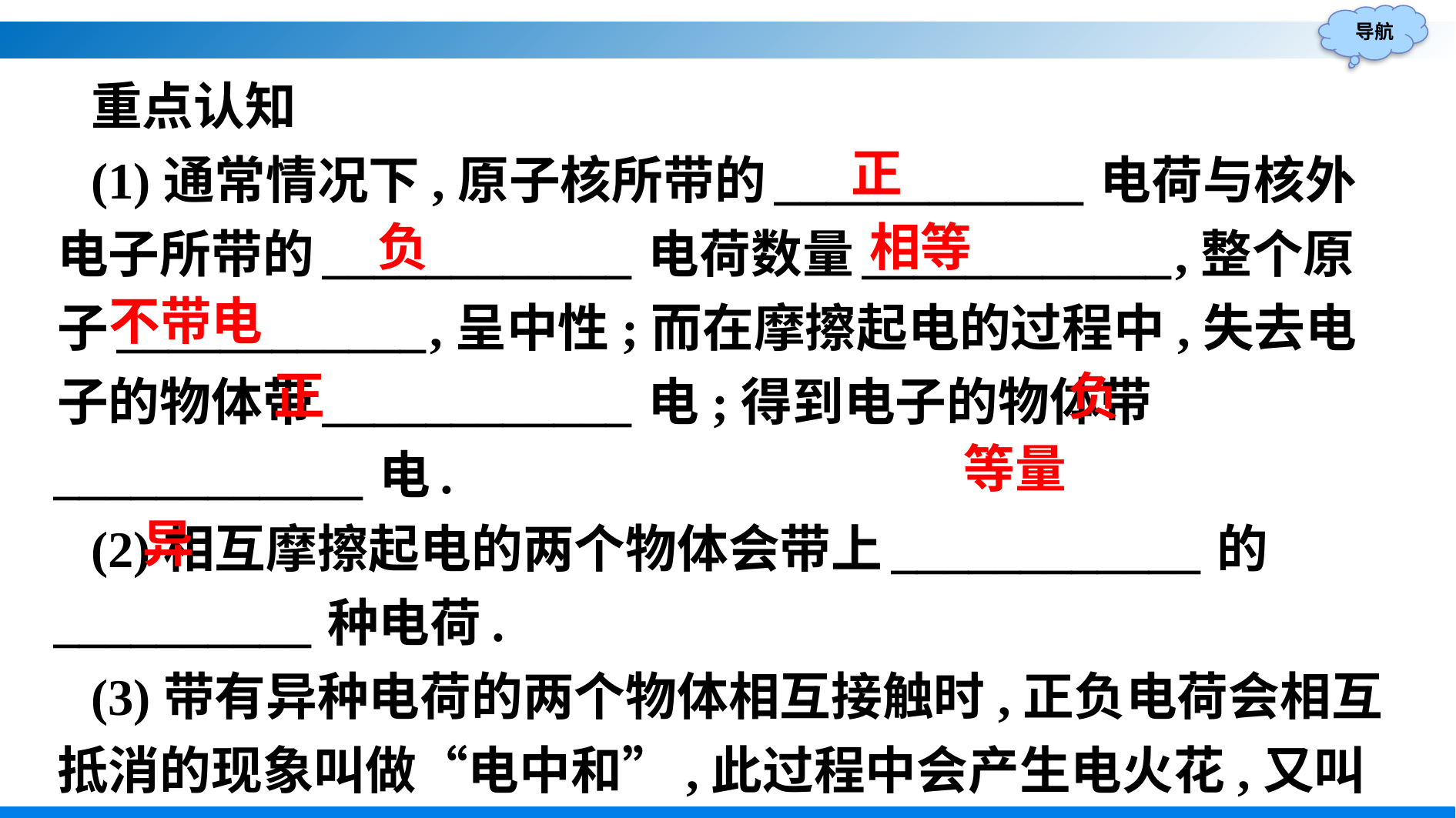

重点认知
(1)通常情况下,原子核所带的____________电荷与核外电子所带的____________电荷数量____________,整个原子____________,呈中性;而在摩擦起电的过程中,失去电子的物体带____________电;得到电子的物体带____________电.
(2)相互摩擦起电的两个物体会带上____________的__________种电荷.
(3)带有异种电荷的两个物体相互接触时,正负电荷会相互抵消的现象叫做“电中和”,此过程中会产生电火花,又叫做“放电现象”,“闪电”就是自然界中一种剧烈的放电现象.
正
相等
负
不带电
正
负
等量
异